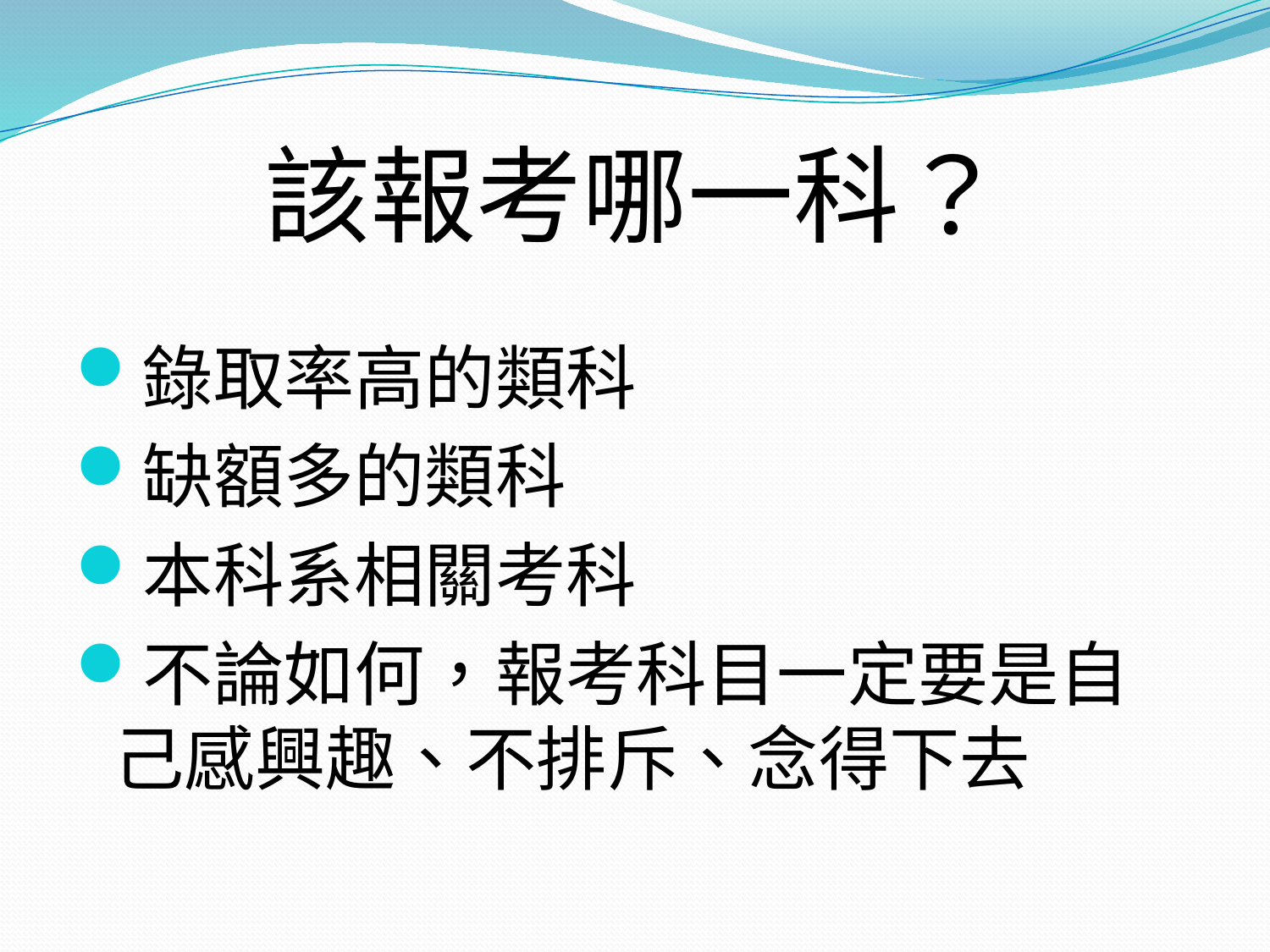

# 該報考哪一科？
錄取率高的類科
缺額多的類科
本科系相關考科
不論如何，報考科目一定要是自己感興趣、不排斥、念得下去